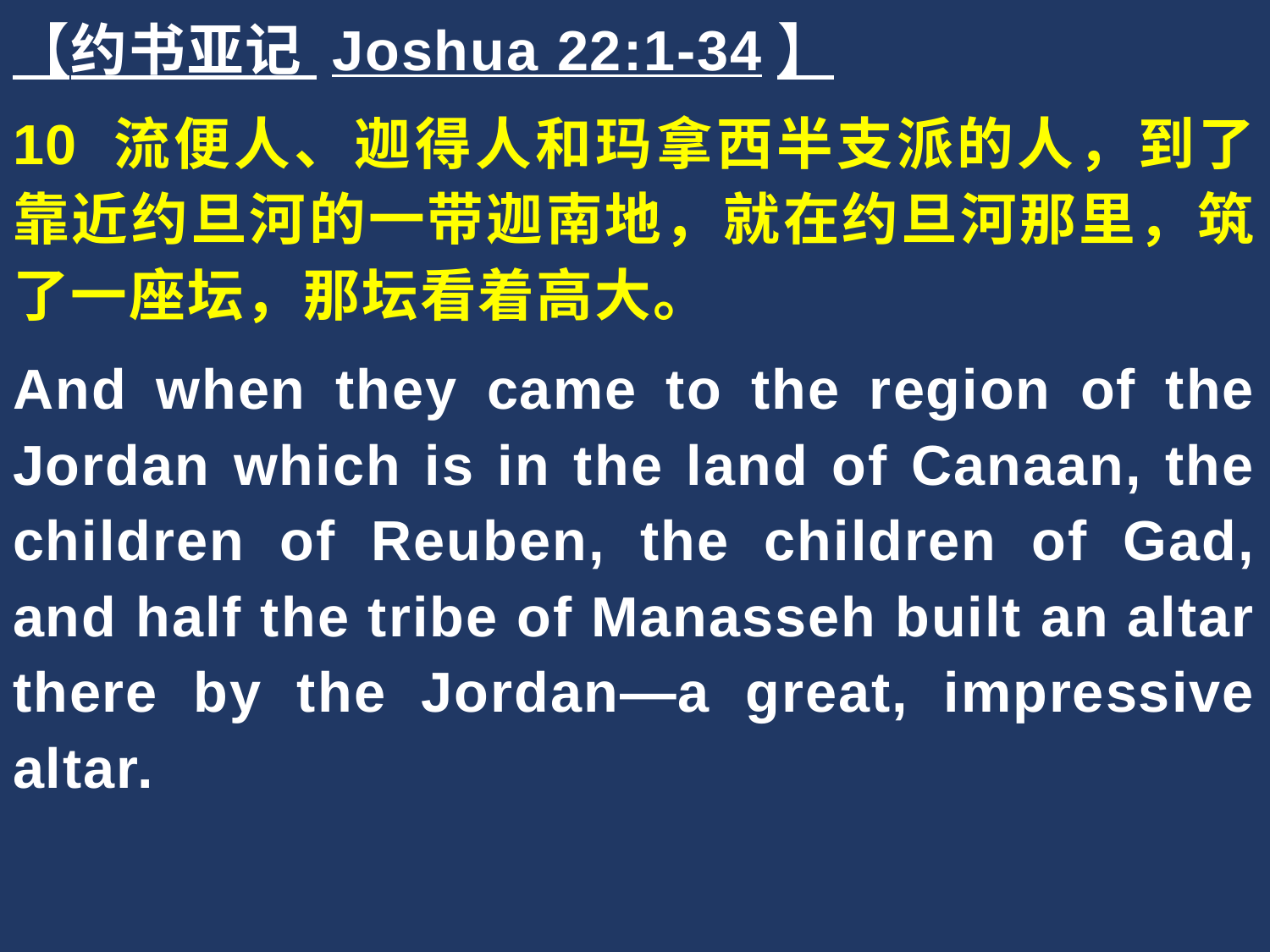

【约书亚记 Joshua 22:1-34】
10 流便人、迦得人和玛拿西半支派的人，到了靠近约旦河的一带迦南地，就在约旦河那里，筑了一座坛，那坛看着高大。
And when they came to the region of the Jordan which is in the land of Canaan, the children of Reuben, the children of Gad, and half the tribe of Manasseh built an altar there by the Jordan—a great, impressive altar.